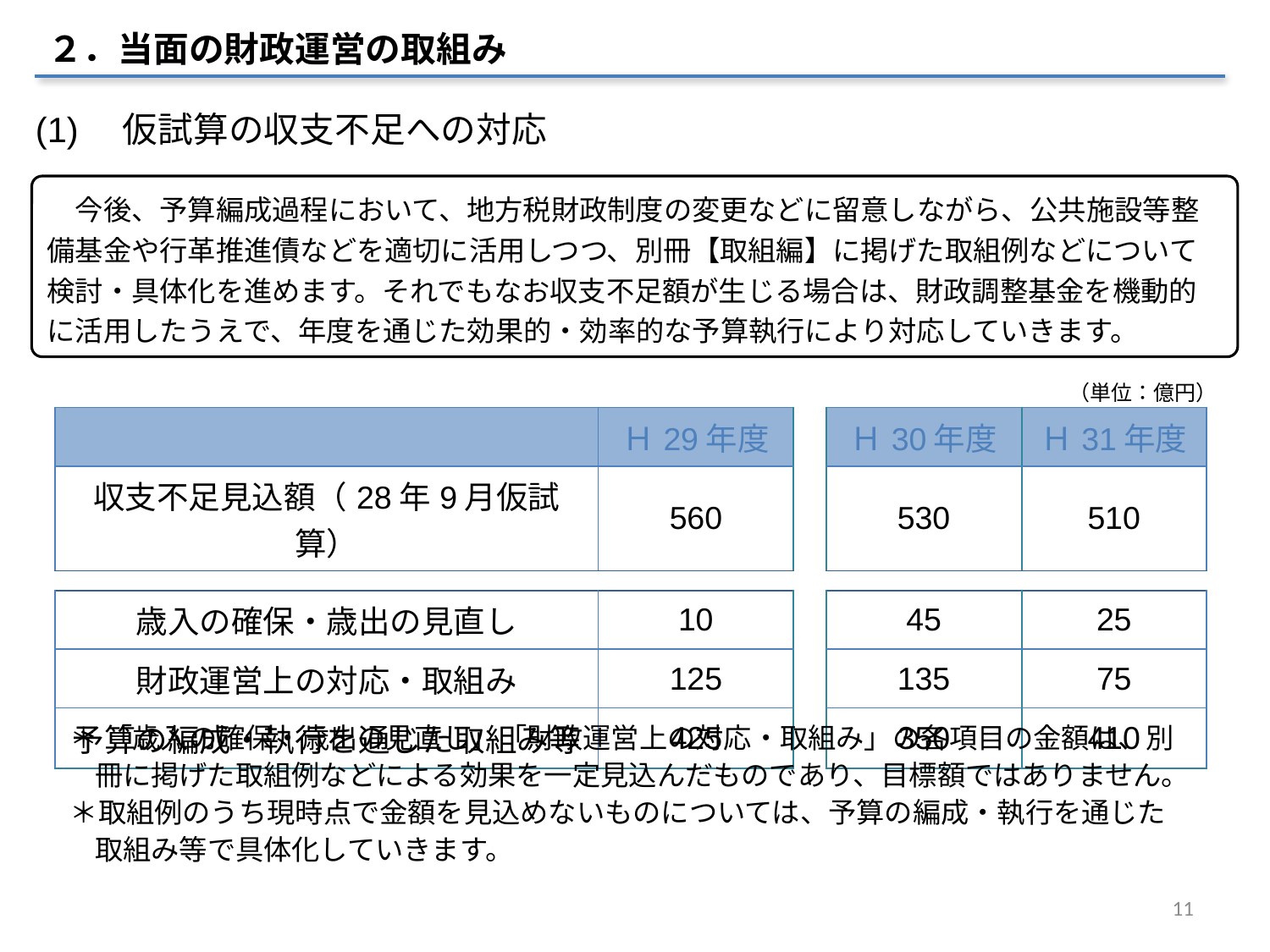

２．当面の財政運営の取組み
(1)　仮試算の収支不足への対応
　今後、予算編成過程において、地方税財政制度の変更などに留意しながら、公共施設等整備基金や行革推進債などを適切に活用しつつ、別冊【取組編】に掲げた取組例などについて検討・具体化を進めます。それでもなお収支不足額が生じる場合は、財政調整基金を機動的に活用したうえで、年度を通じた効果的・効率的な予算執行により対応していきます。
（単位：億円）
|  | Ｈ29年度 |  | Ｈ30年度 | Ｈ31年度 |
| --- | --- | --- | --- | --- |
| 収支不足見込額（28年9月仮試算） | 560 |  | 530 | 510 |
|  |  |  |  |  |
| 歳入の確保・歳出の見直し | 10 |  | 45 | 25 |
| 財政運営上の対応・取組み | 125 |  | 135 | 75 |
| 予算の編成・執行を通じた取組み等 | 425 |  | 350 | 410 |
＊ 「歳入の確保・歳出の見直し」「財政運営上の対応・取組み」の各項目の金額は、別冊に掲げた取組例などによる効果を一定見込んだものであり、目標額ではありません。
＊取組例のうち現時点で金額を見込めないものについては、予算の編成・執行を通じた取組み等で具体化していきます。
11